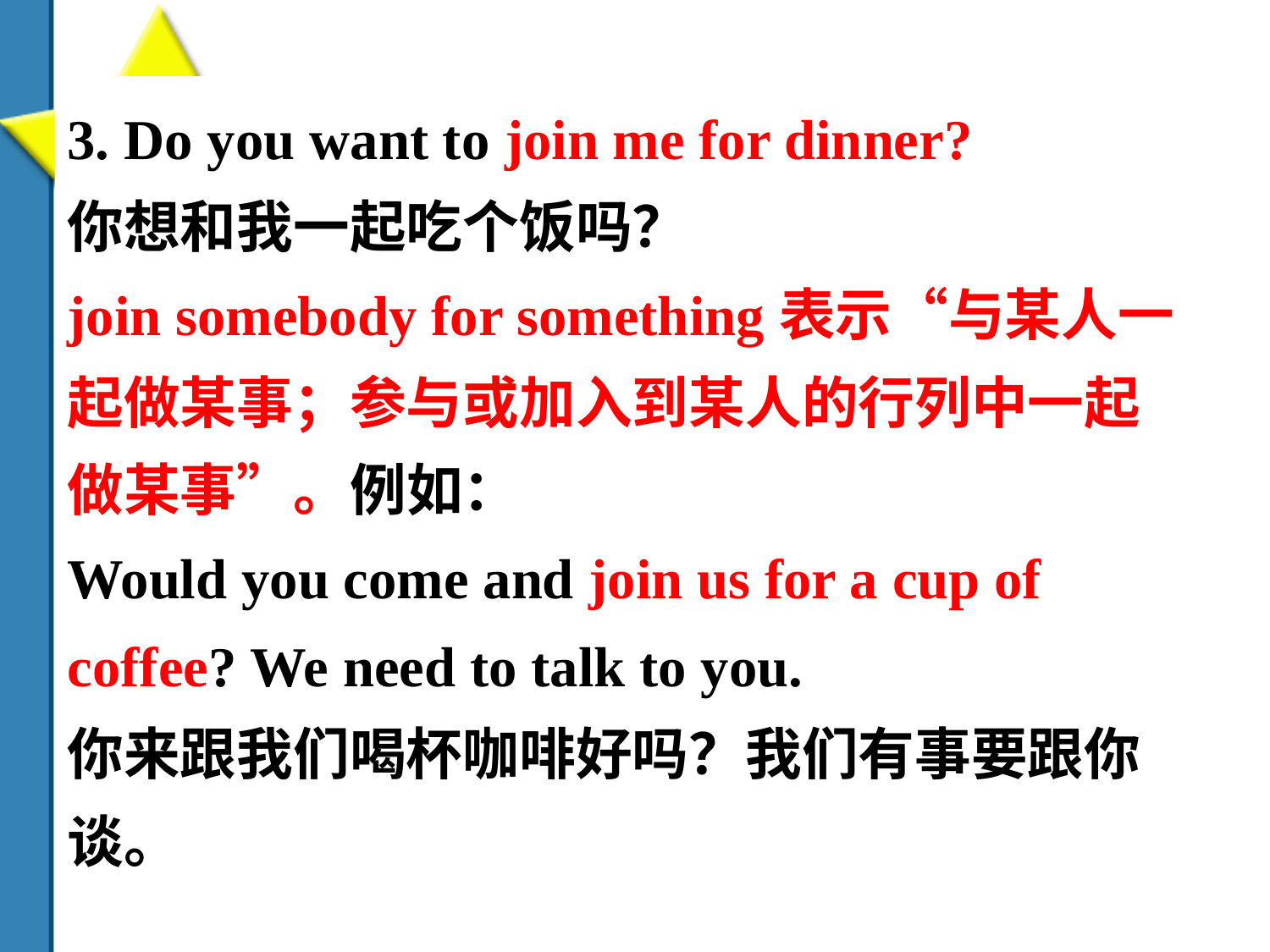

3. Do you want to join me for dinner?
你想和我一起吃个饭吗？
join somebody for something表示“与某人一起做某事；参与或加入到某人的行列中一起做某事”。例如：
Would you come and join us for a cup of coffee? We need to talk to you.
你来跟我们喝杯咖啡好吗？我们有事要跟你谈。